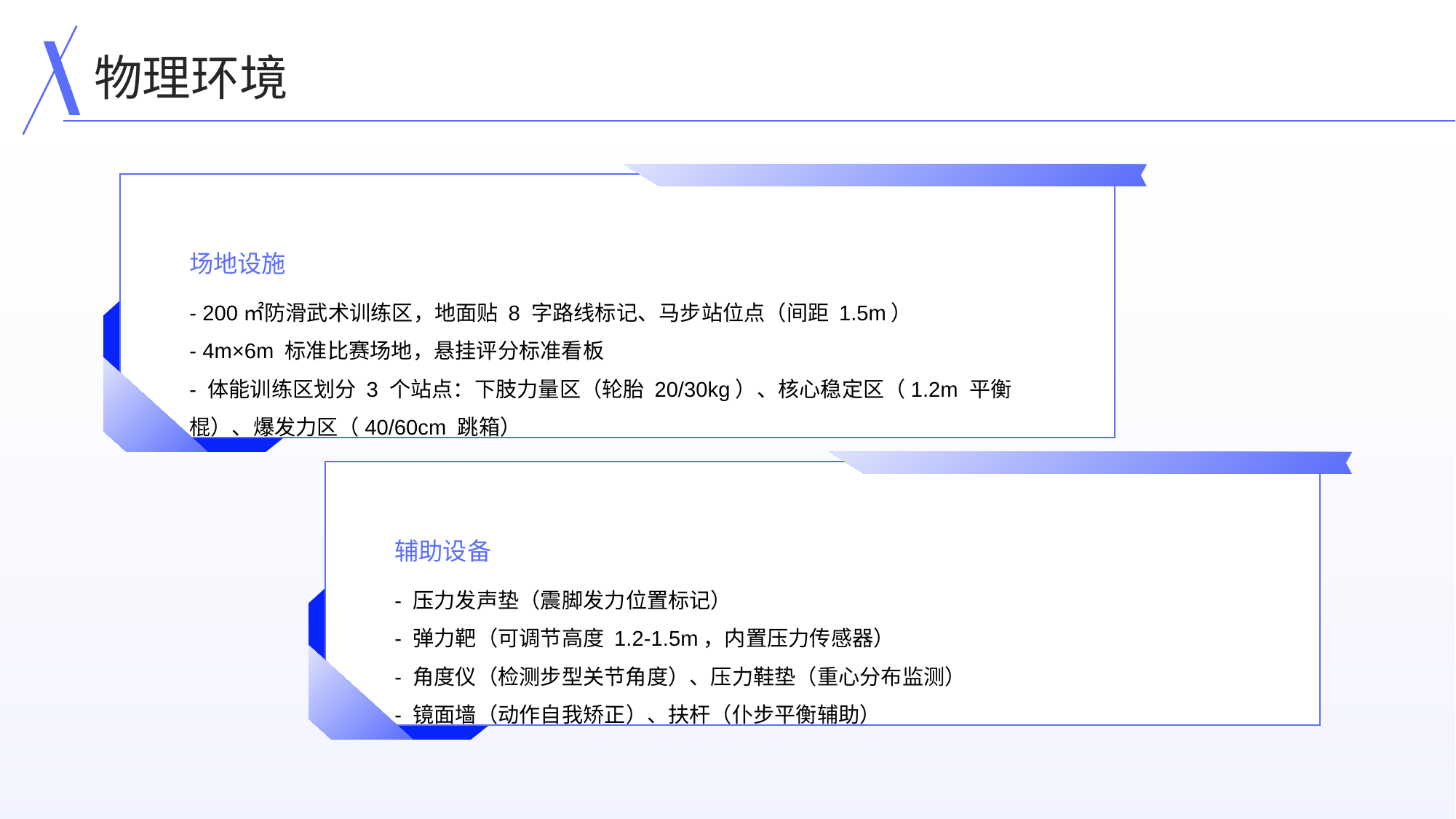

物理环境

场地设施
- 200㎡防滑武术训练区，地面贴 8 字路线标记、马步站位点（间距 1.5m）
- 4m×6m 标准比赛场地，悬挂评分标准看板
- 体能训练区划分 3 个站点：下肢力量区（轮胎 20/30kg）、核心稳定区（1.2m 平衡棍）、爆发力区（40/60cm 跳箱）

辅助设备
- 压力发声垫（震脚发力位置标记）
- 弹力靶（可调节高度 1.2-1.5m，内置压力传感器）
- 角度仪（检测步型关节角度）、压力鞋垫（重心分布监测）
- 镜面墙（动作自我矫正）、扶杆（仆步平衡辅助）